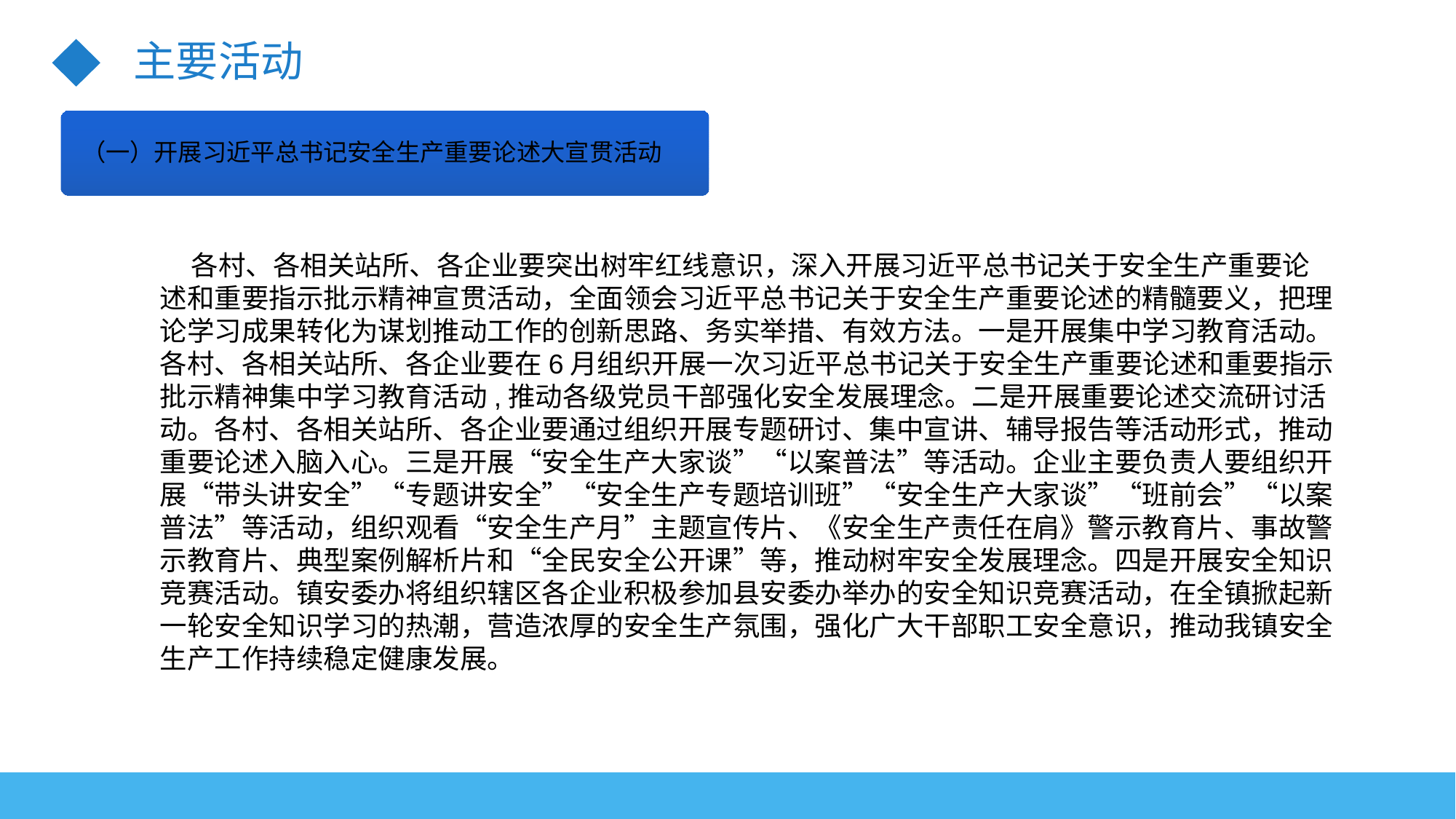

# 主要活动

（一）开展习近平总书记安全生产重要论述大宣贯活动
    各村、各相关站所、各企业要突出树牢红线意识，深入开展习近平总书记关于安全生产重要论述和重要指示批示精神宣贯活动，全面领会习近平总书记关于安全生产重要论述的精髓要义，把理论学习成果转化为谋划推动工作的创新思路、务实举措、有效方法。一是开展集中学习教育活动。各村、各相关站所、各企业要在6月组织开展一次习近平总书记关于安全生产重要论述和重要指示批示精神集中学习教育活动,推动各级党员干部强化安全发展理念。二是开展重要论述交流研讨活动。各村、各相关站所、各企业要通过组织开展专题研讨、集中宣讲、辅导报告等活动形式，推动重要论述入脑入心。三是开展“安全生产大家谈”“以案普法”等活动。企业主要负责人要组织开展“带头讲安全”“专题讲安全”“安全生产专题培训班”“安全生产大家谈”“班前会”“以案普法”等活动，组织观看“安全生产月”主题宣传片、《安全生产责任在肩》警示教育片、事故警示教育片、典型案例解析片和“全民安全公开课”等，推动树牢安全发展理念。四是开展安全知识竞赛活动。镇安委办将组织辖区各企业积极参加县安委办举办的安全知识竞赛活动，在全镇掀起新一轮安全知识学习的热潮，营造浓厚的安全生产氛围，强化广大干部职工安全意识，推动我镇安全生产工作持续稳定健康发展。